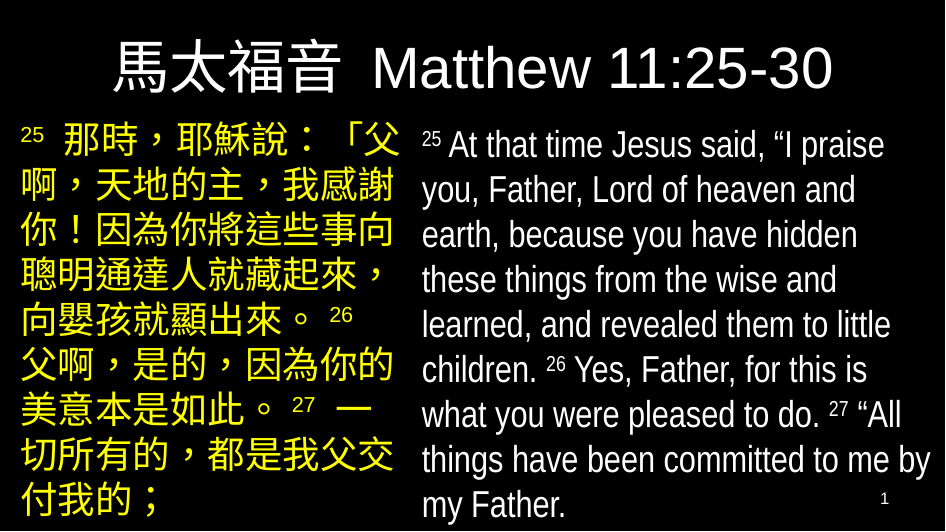

# 馬太福音 Matthew 11:25-30
25 那時，耶穌說：「父啊，天地的主，我感謝你！因為你將這些事向聰明通達人就藏起來，向嬰孩就顯出來。26 父啊，是的，因為你的美意本是如此。27 一切所有的，都是我父交付我的；
25 At that time Jesus said, “I praise you, Father, Lord of heaven and earth, because you have hidden these things from the wise and learned, and revealed them to little children. 26 Yes, Father, for this is what you were pleased to do. 27 “All things have been committed to me by my Father.
1